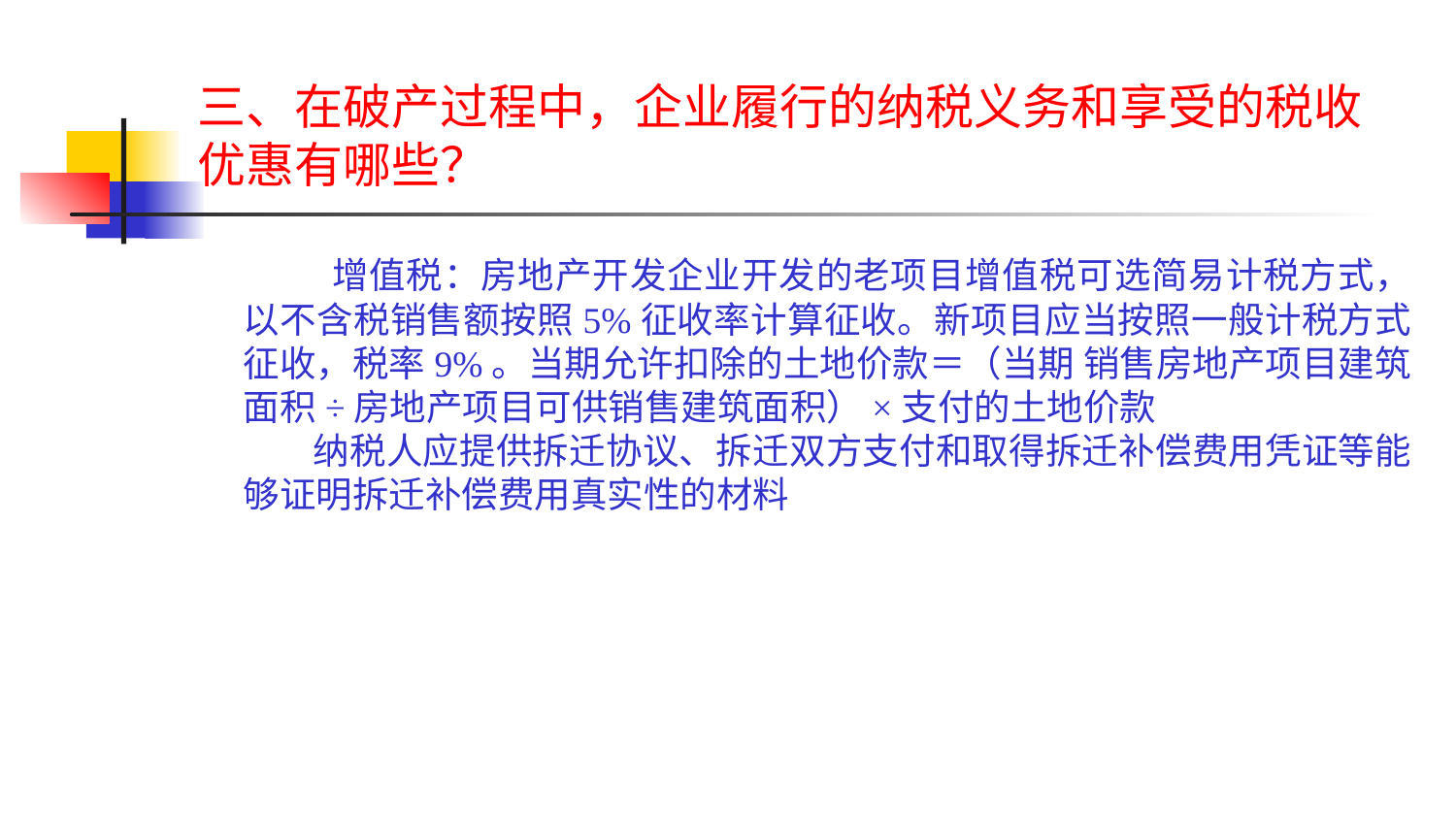

# 三、在破产过程中，企业履行的纳税义务和享受的税收优惠有哪些？
            增值税：房地产开发企业开发的老项目增值税可选简易计税方式， 以不含税销售额按照5%征收率计算征收。新项目应当按照一般计税方式征收，税率9%。当期允许扣除的土地价款＝（当期 销售房地产项目建筑面积÷房地产项目可供销售建筑面积）×支付的土地价款
            纳税人应提供拆迁协议、拆迁双方支付和取得拆迁补偿费用凭证等能够证明拆迁补偿费用真实性的材料